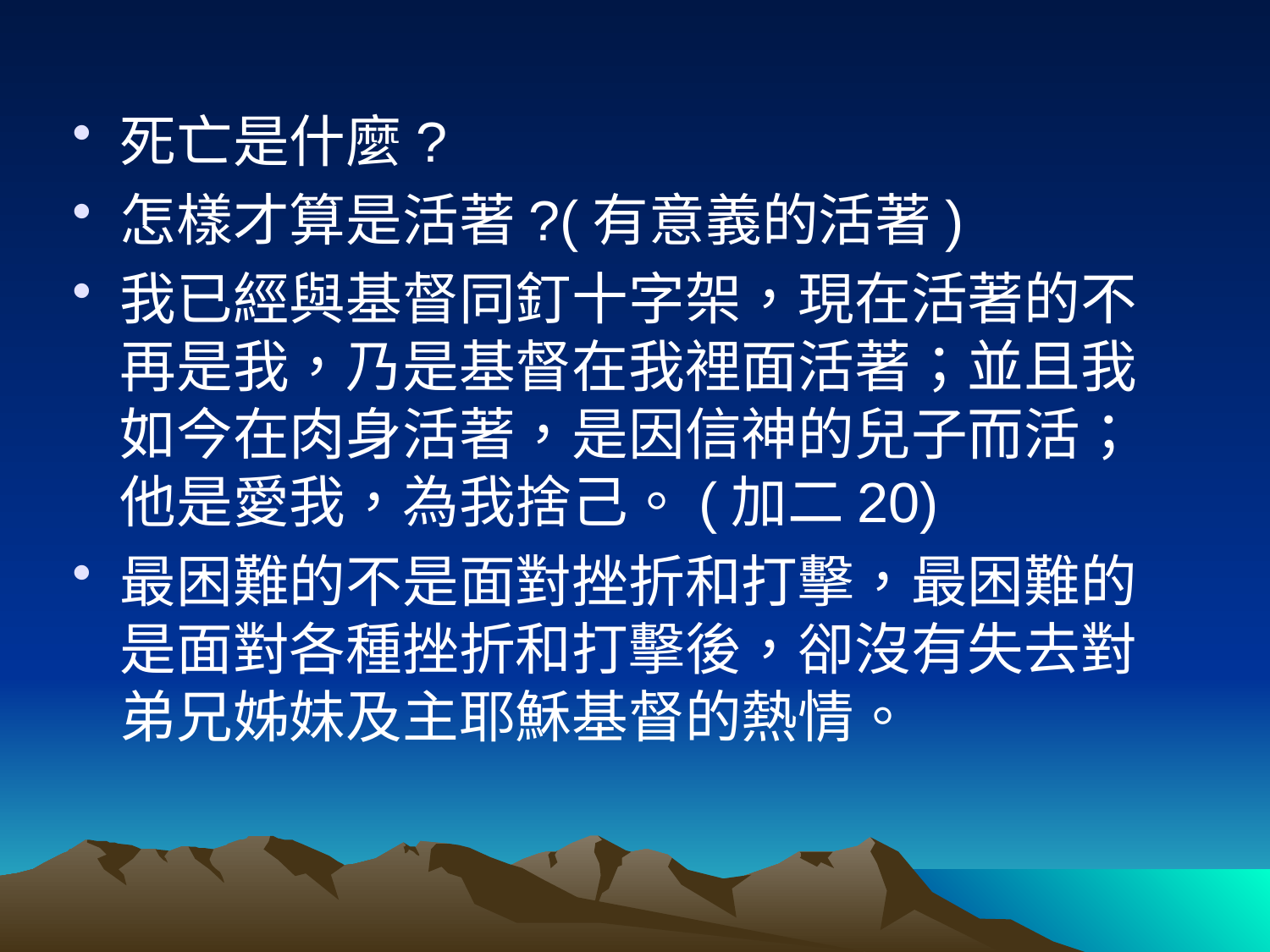

死亡是什麼?
怎樣才算是活著?(有意義的活著)
我已經與基督同釘十字架，現在活著的不再是我，乃是基督在我裡面活著；並且我如今在肉身活著，是因信神的兒子而活；他是愛我，為我捨己。(加二20)
最困難的不是面對挫折和打擊，最困難的是面對各種挫折和打擊後，卻沒有失去對弟兄姊妹及主耶穌基督的熱情。